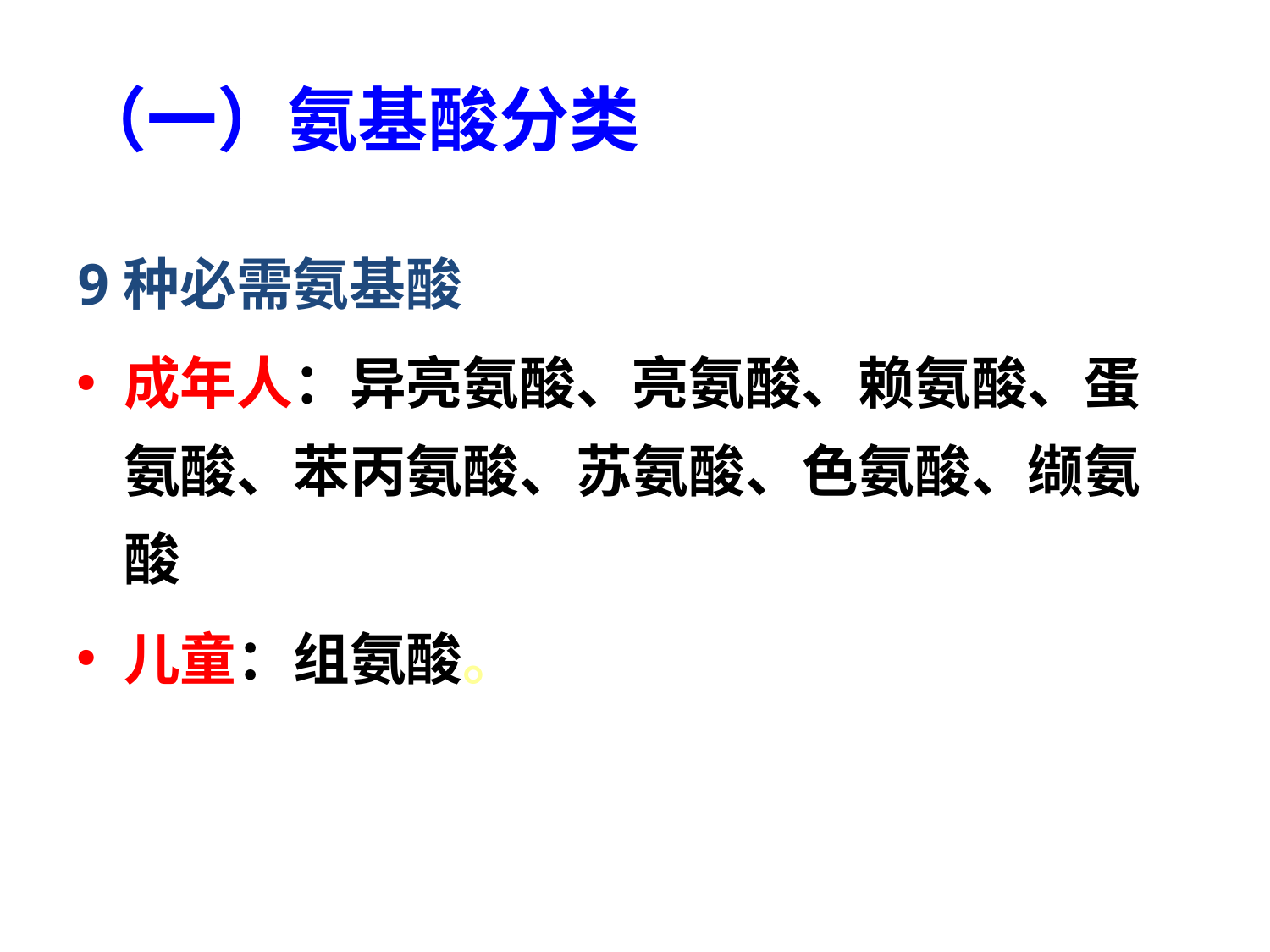

# （一）氨基酸分类
9种必需氨基酸
成年人：异亮氨酸、亮氨酸、赖氨酸、蛋氨酸、苯丙氨酸、苏氨酸、色氨酸、缬氨酸
儿童：组氨酸。